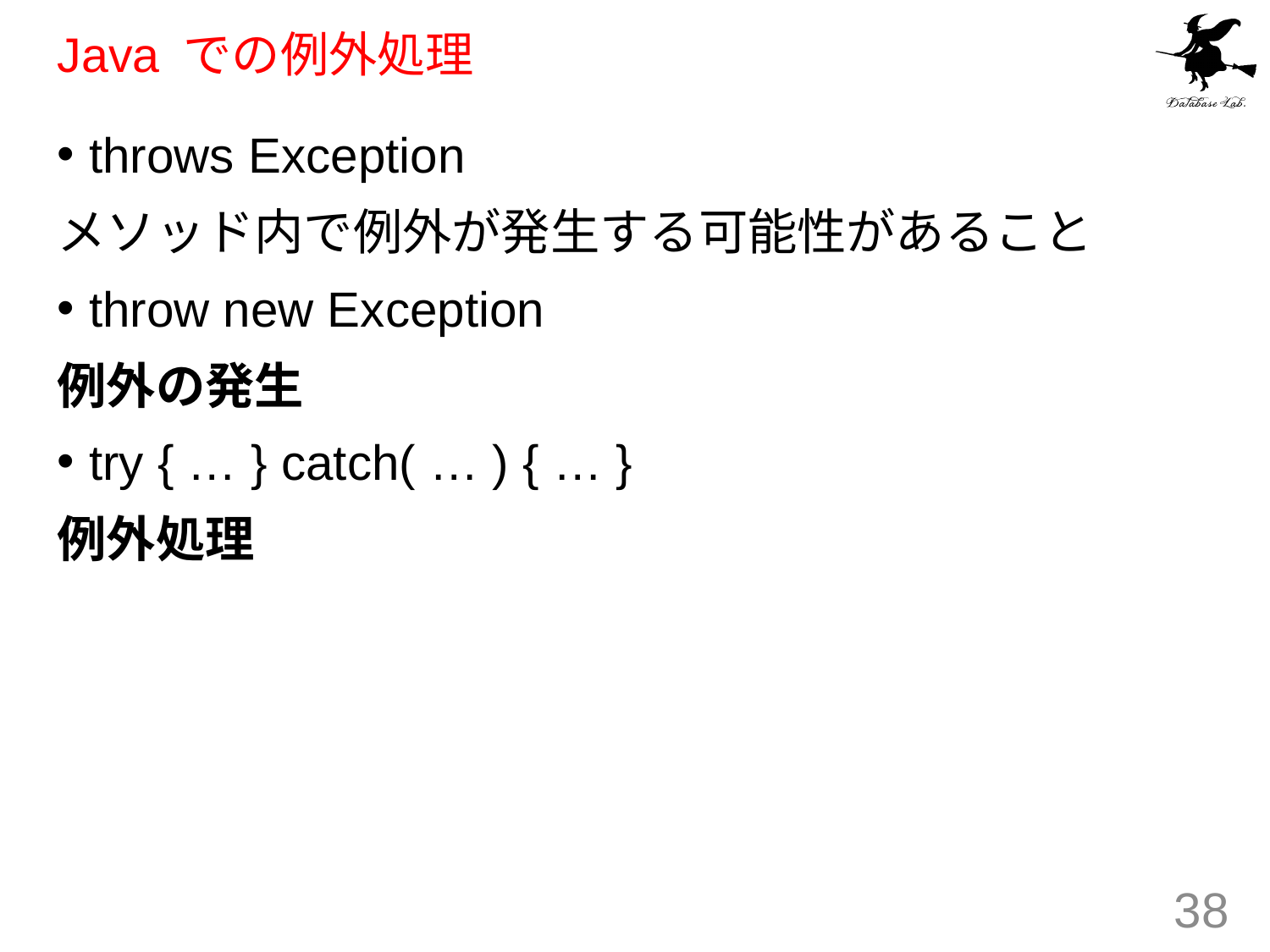

# Java での例外処理
throws Exception
メソッド内で例外が発生する可能性があること
throw new Exception
例外の発生
try { … } catch( … ) { … }
例外処理

38